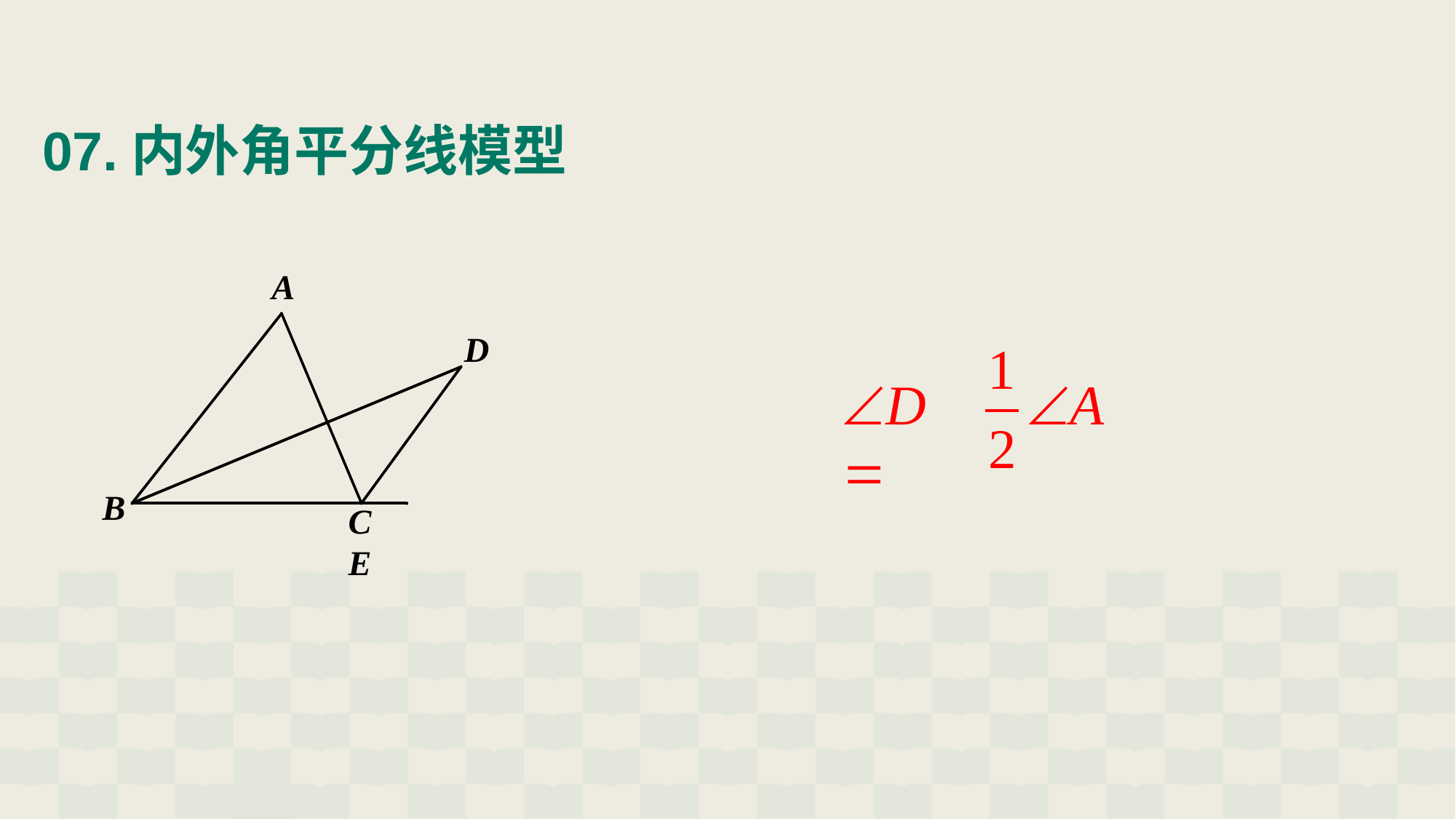

# 07.内外角平分线模型
A

D
1

∠D =
∠A

2
B
C	E